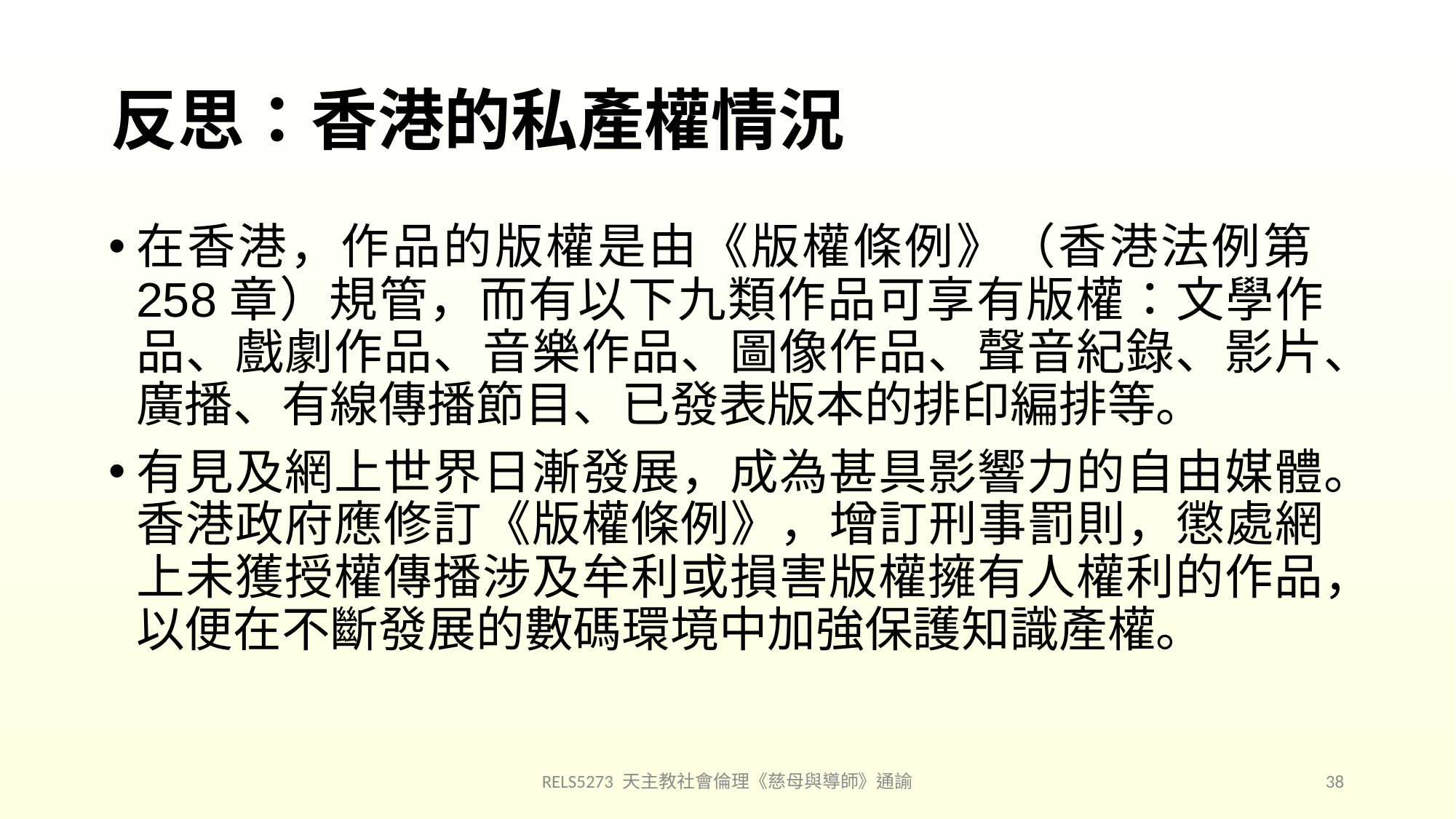

# 反思：香港的私產權情況
在香港，作品的版權是由《版權條例》（香港法例第258章）規管，而有以下九類作品可享有版權：文學作品、戲劇作品、音樂作品、圖像作品、聲音紀錄、影片、廣播、有線傳播節目、已發表版本的排印編排等。
有見及網上世界日漸發展，成為甚具影響力的自由媒體。香港政府應修訂《版權條例》，增訂刑事罰則，懲處網上未獲授權傳播涉及牟利或損害版權擁有人權利的作品，以便在不斷發展的數碼環境中加強保護知識產權。
RELS5273 天主教社會倫理《慈母與導師》通諭
38